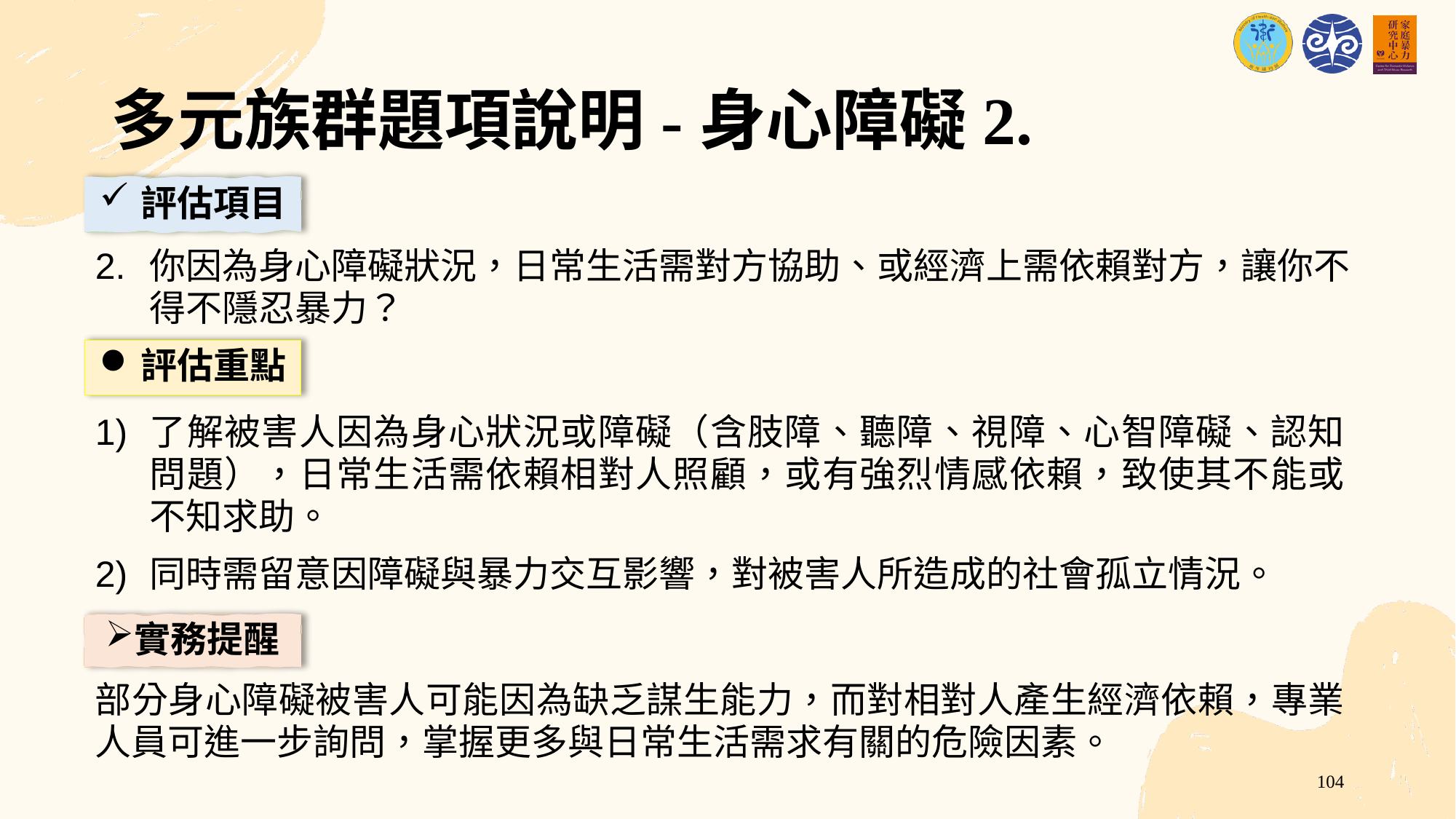

# 多元族群題項說明-身心障礙2.
評估項目
你因為身心障礙狀況，日常生活需對方協助、或經濟上需依賴對方，讓你不得不隱忍暴力？
評估重點
了解被害人因為身心狀況或障礙（含肢障、聽障、視障、心智障礙、認知問題），日常生活需依賴相對人照顧，或有強烈情感依賴，致使其不能或不知求助。
同時需留意因障礙與暴力交互影響，對被害人所造成的社會孤立情況。
實務提醒
部分身心障礙被害人可能因為缺乏謀生能力，而對相對人產生經濟依賴，專業人員可進一步詢問，掌握更多與日常生活需求有關的危險因素。
104